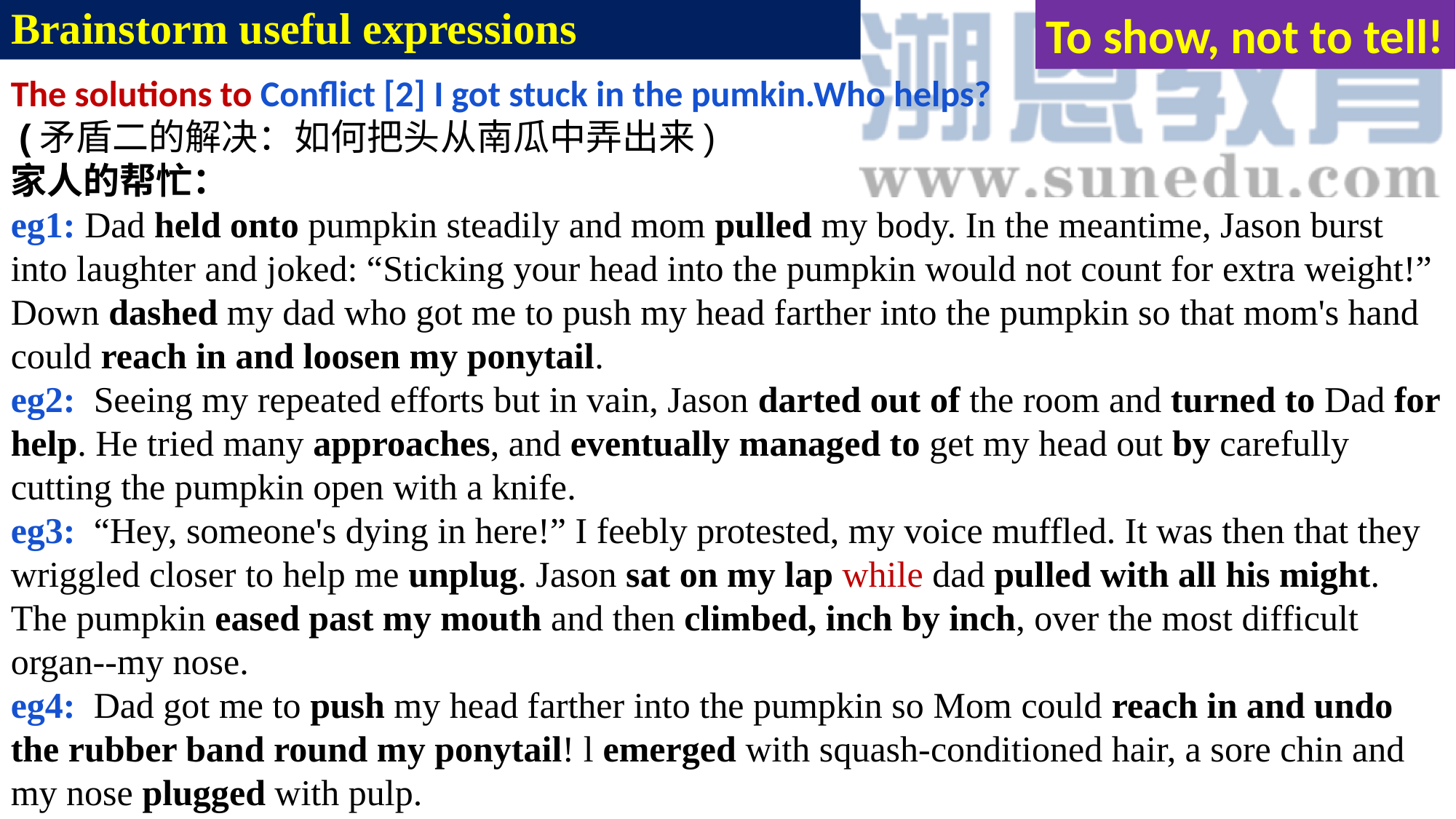

# Brainstorm useful expressions
To show, not to tell!
The solutions to Conflict [2] I got stuck in the pumkin.Who helps?
 (矛盾二的解决：如何把头从南瓜中弄出来)
家人的帮忙：
eg1: Dad held onto pumpkin steadily and mom pulled my body. In the meantime, Jason burst into laughter and joked: “Sticking your head into the pumpkin would not count for extra weight!”
Down dashed my dad who got me to push my head farther into the pumpkin so that mom's hand could reach in and loosen my ponytail.
eg2:  Seeing my repeated efforts but in vain, Jason darted out of the room and turned to Dad for help. He tried many approaches, and eventually managed to get my head out by carefully cutting the pumpkin open with a knife.
eg3:  “Hey, someone's dying in here!” I feebly protested, my voice muffled. It was then that they wriggled closer to help me unplug. Jason sat on my lap while dad pulled with all his might. The pumpkin eased past my mouth and then climbed, inch by inch, over the most difficult organ--my nose.
eg4:  Dad got me to push my head farther into the pumpkin so Mom could reach in and undo the rubber band round my ponytail! l emerged with squash-conditioned hair, a sore chin and my nose plugged with pulp.